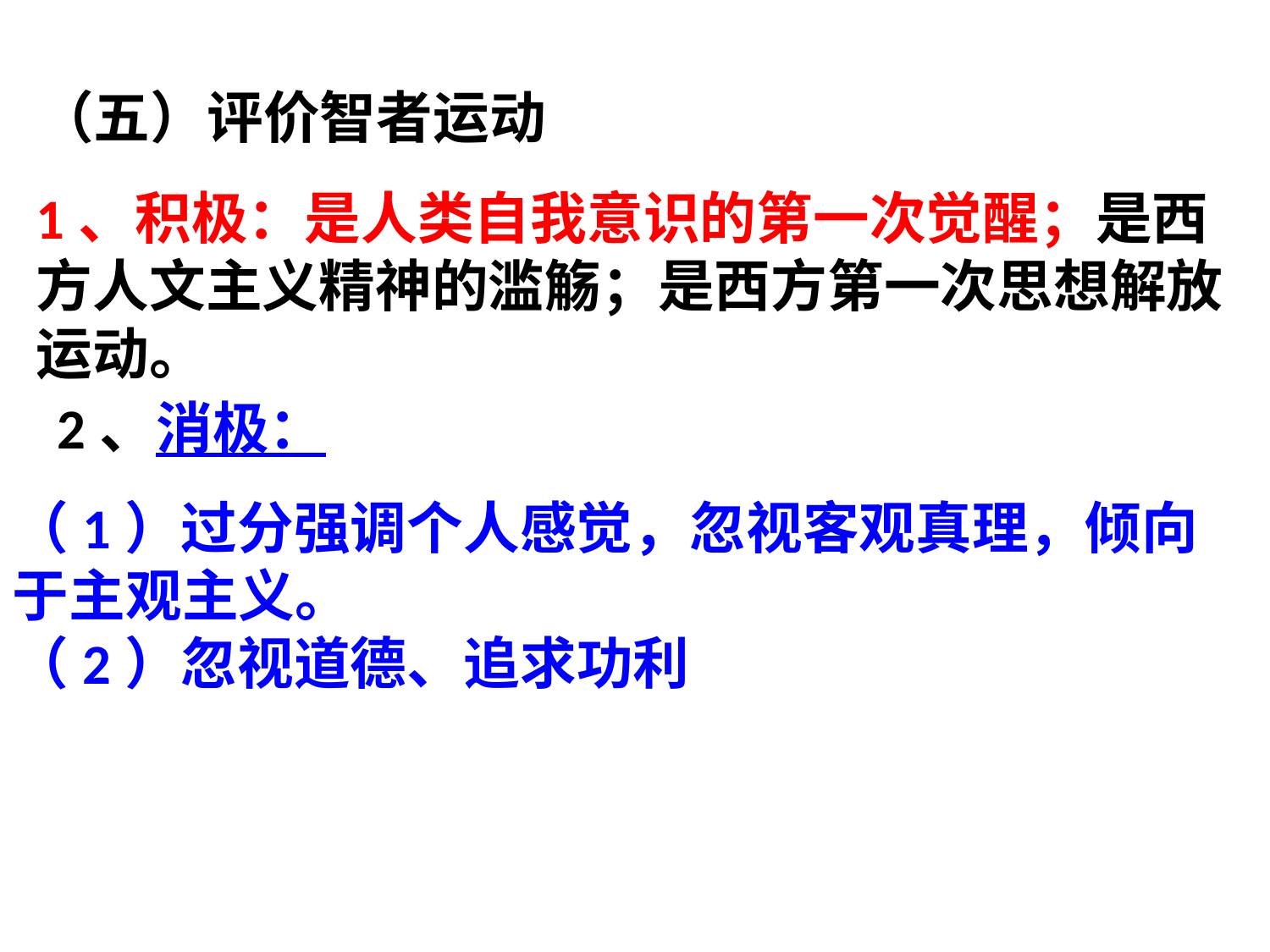

（五）评价智者运动
1、积极：是人类自我意识的第一次觉醒；是西方人文主义精神的滥觞；是西方第一次思想解放运动。
2、消极：
（1）过分强调个人感觉，忽视客观真理，倾向于主观主义。
（2）忽视道德、追求功利